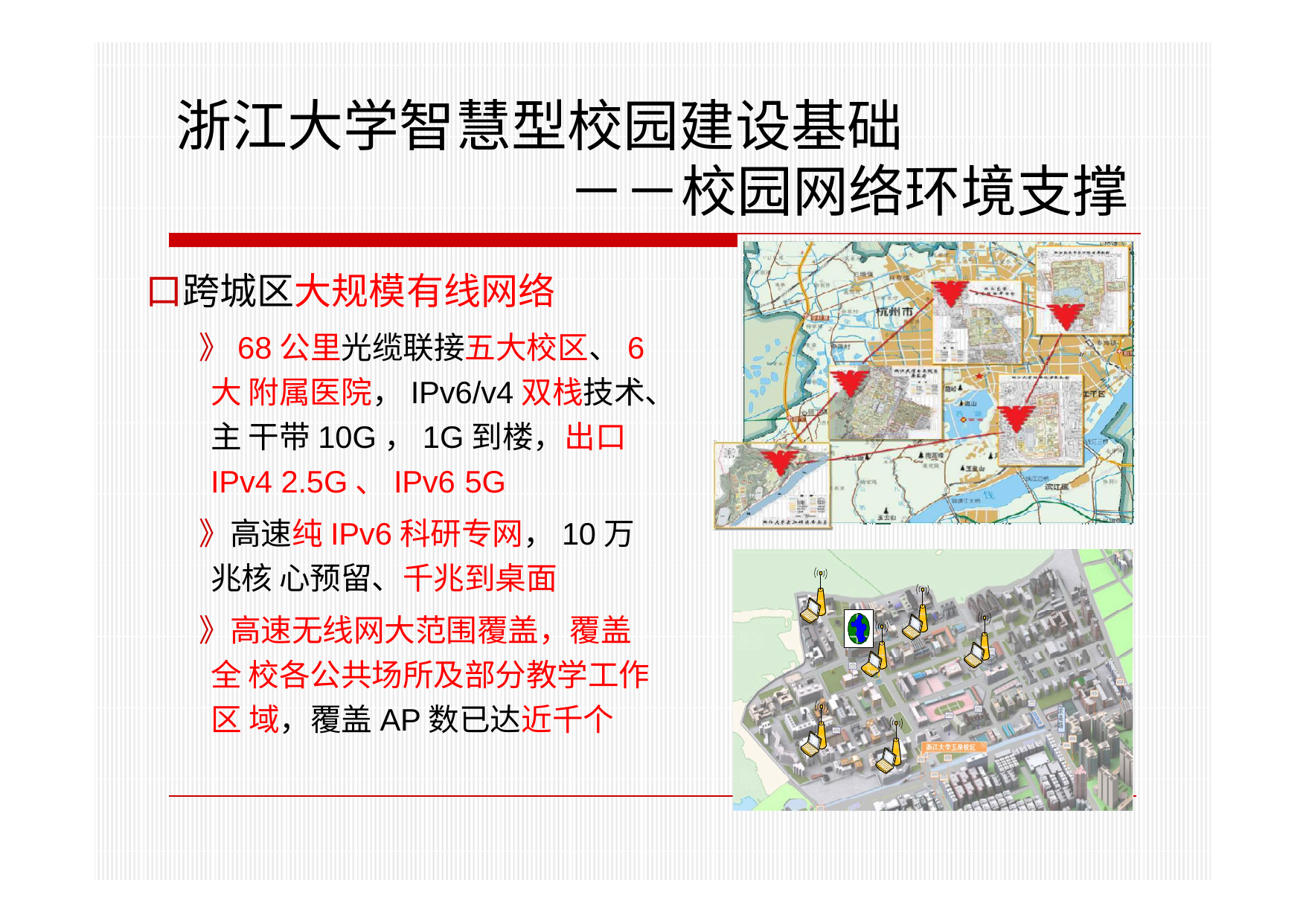

# 浙江大学智慧型校园建设基础
－－校园网络环境支撑

口跨城区大规模有线网络

》68公里光缆联接五大校区、6大 附属医院，IPv6/v4双栈技术、主 干带10G，1G到楼，出口IPv4 2.5G、IPv6 5G
》高速纯IPv6科研专网，10万兆核 心预留、千兆到桌面
》高速无线网大范围覆盖，覆盖全 校各公共场所及部分教学工作区 域，覆盖AP数已达近千个